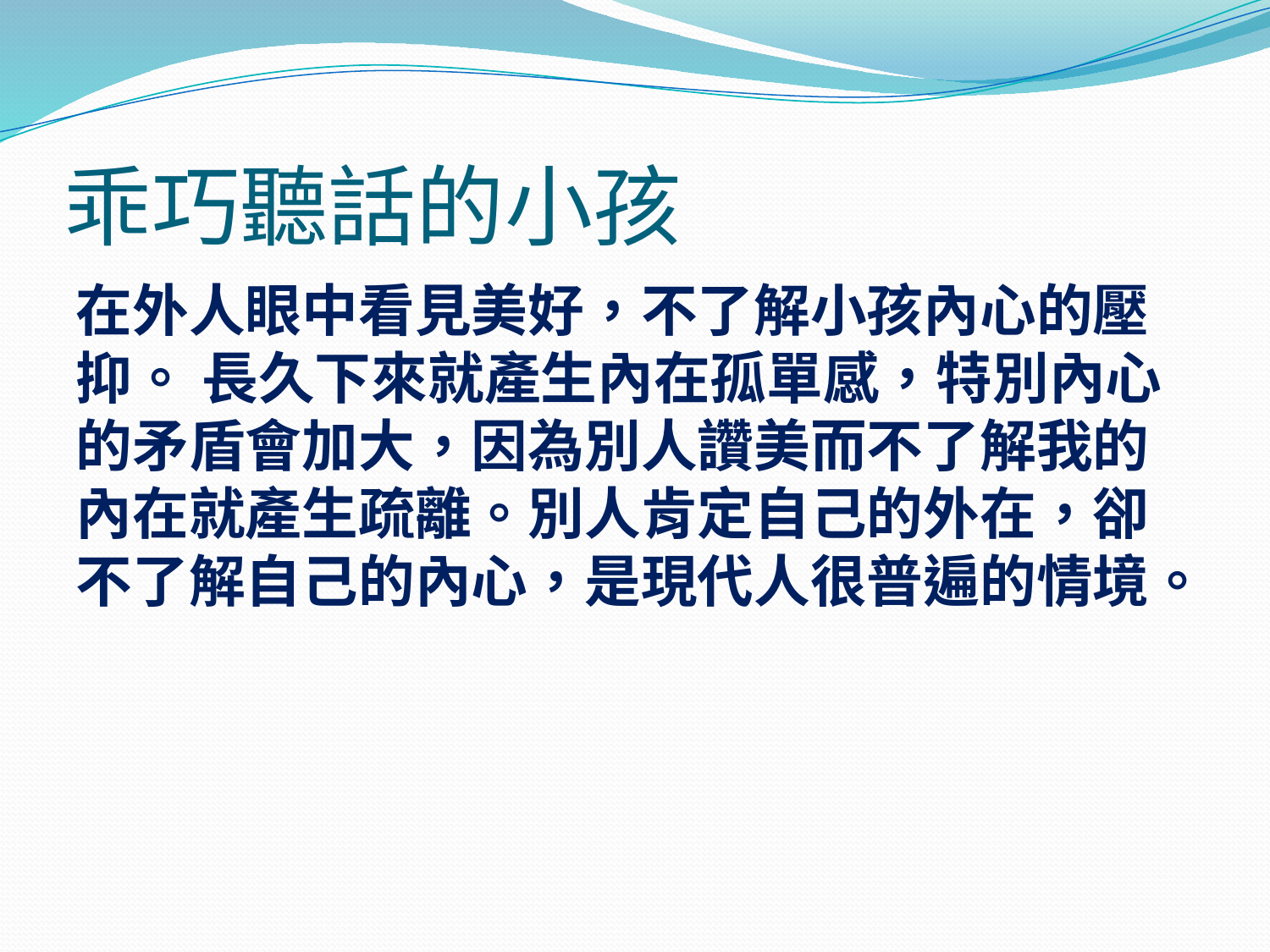

# 乖巧聽話的小孩
在外人眼中看見美好，不了解小孩內心的壓抑。 長久下來就產生內在孤單感，特別內心的矛盾會加大，因為別人讚美而不了解我的內在就產生疏離。別人肯定自己的外在，卻不了解自己的內心，是現代人很普遍的情境。